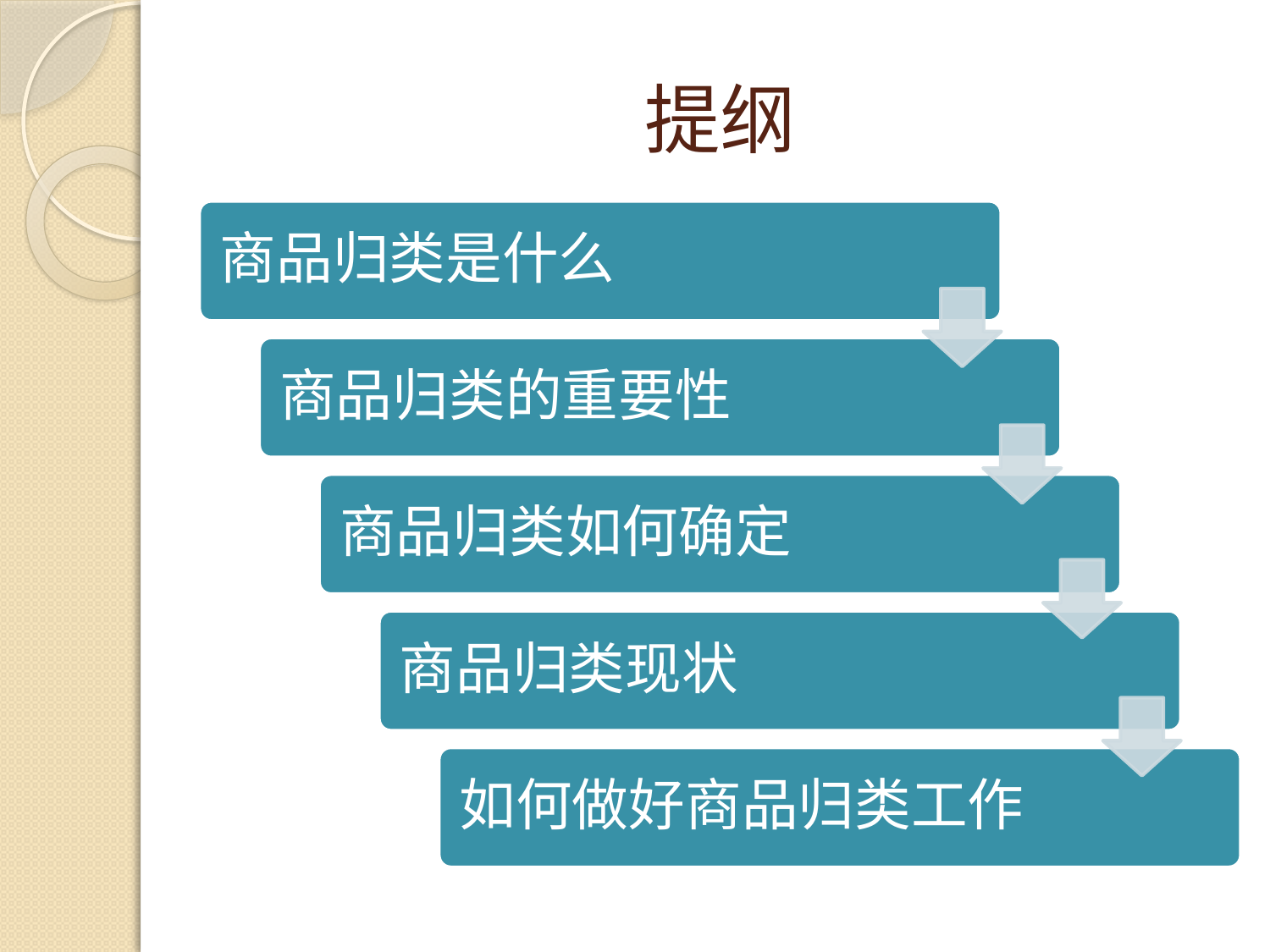

# 提纲
商品归类是什么
商品归类的重要性
商品归类如何确定
商品归类现状
如何做好商品归类工作